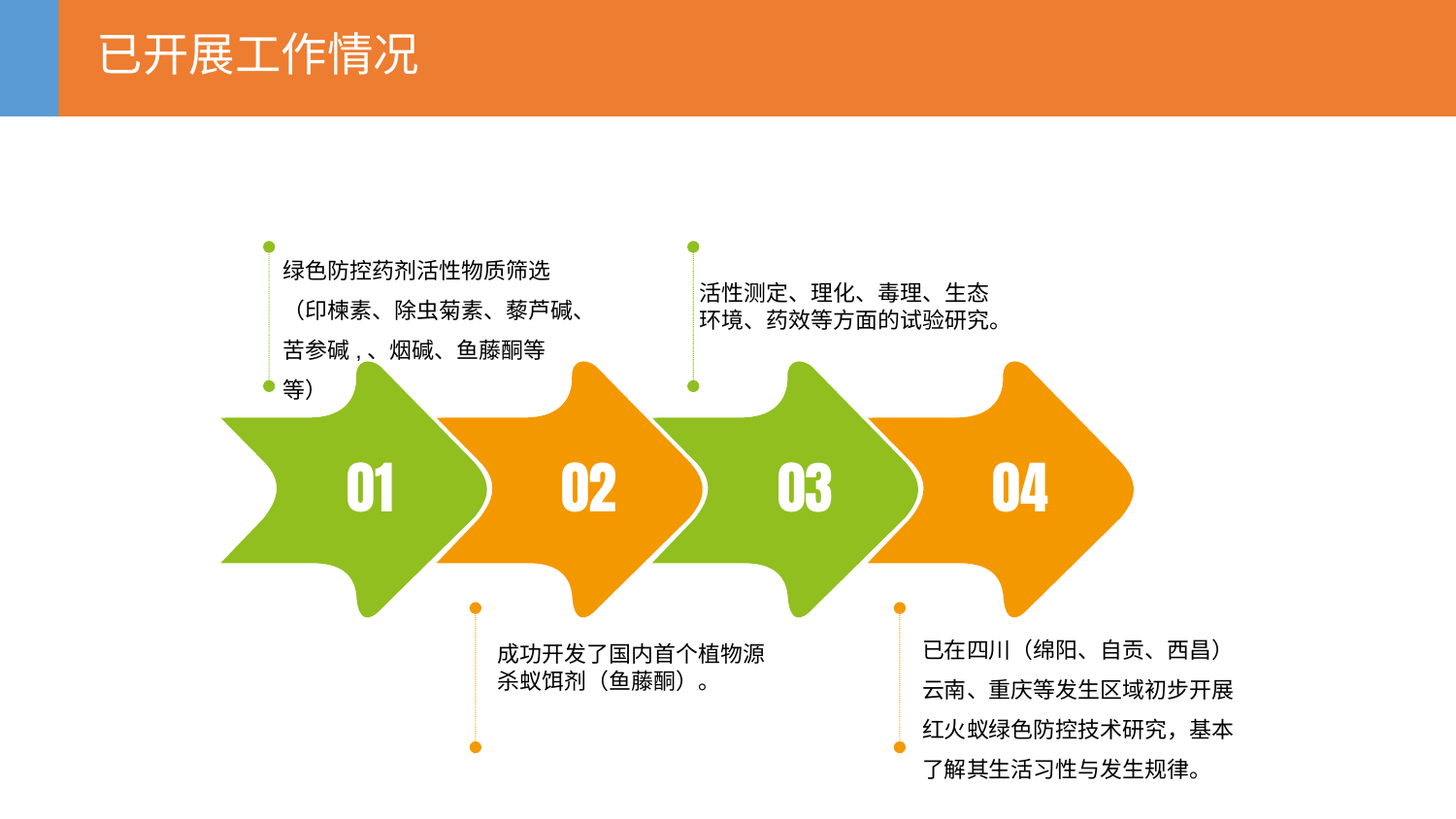

已开展工作情况
绿色防控药剂活性物质筛选（印楝素、除虫菊素、藜芦碱、苦参碱,、烟碱、鱼藤酮等等）
活性测定、理化、毒理、生态环境、药效等方面的试验研究。

01

02

03

04
已在四川（绵阳、自贡、西昌）云南、重庆等发生区域初步开展红火蚁绿色防控技术研究，基本了解其生活习性与发生规律。
成功开发了国内首个植物源杀蚁饵剂（鱼藤酮）。